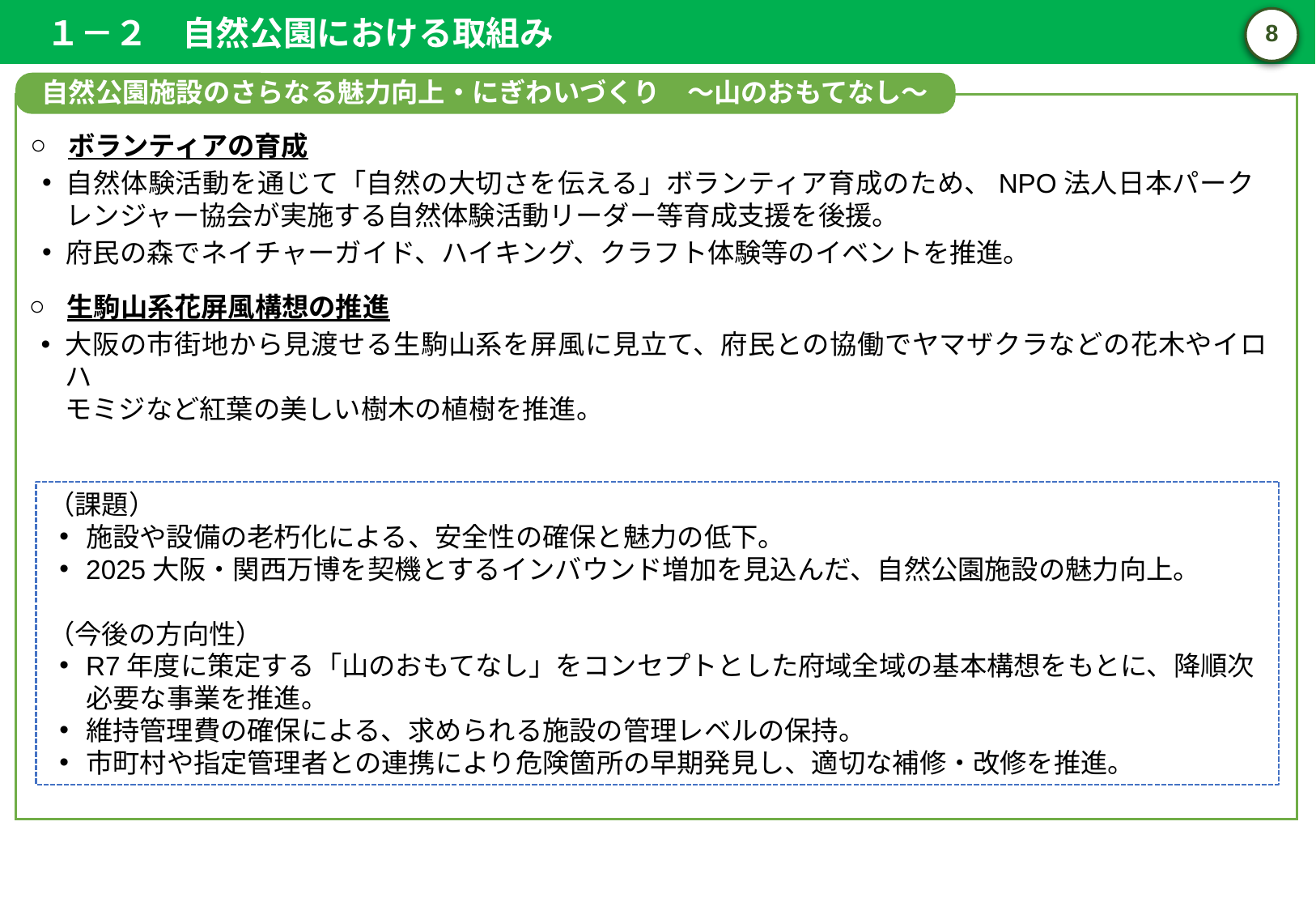

１－２　自然公園における取組み
8
自然公園施設のさらなる魅力向上・にぎわいづくり　～山のおもてなし～

ボランティアの育成
自然体験活動を通じて「自然の大切さを伝える」ボランティア育成のため、NPO法人日本パーク
レンジャー協会が実施する自然体験活動リーダー等育成支援を後援。
府民の森でネイチャーガイド、ハイキング、クラフト体験等のイベントを推進。
生駒山系花屏風構想の推進
大阪の市街地から見渡せる生駒山系を屏風に見立て、府民との協働でヤマザクラなどの花木やイロハ
モミジなど紅葉の美しい樹木の植樹を推進。

（課題）
施設や設備の老朽化による、安全性の確保と魅力の低下。
2025大阪・関西万博を契機とするインバウンド増加を見込んだ、自然公園施設の魅力向上。

（今後の方向性）
R7年度に策定する「山のおもてなし」をコンセプトとした府域全域の基本構想をもとに、降順次必要な事業を推進。
維持管理費の確保による、求められる施設の管理レベルの保持。
市町村や指定管理者との連携により危険箇所の早期発見し、適切な補修・改修を推進。